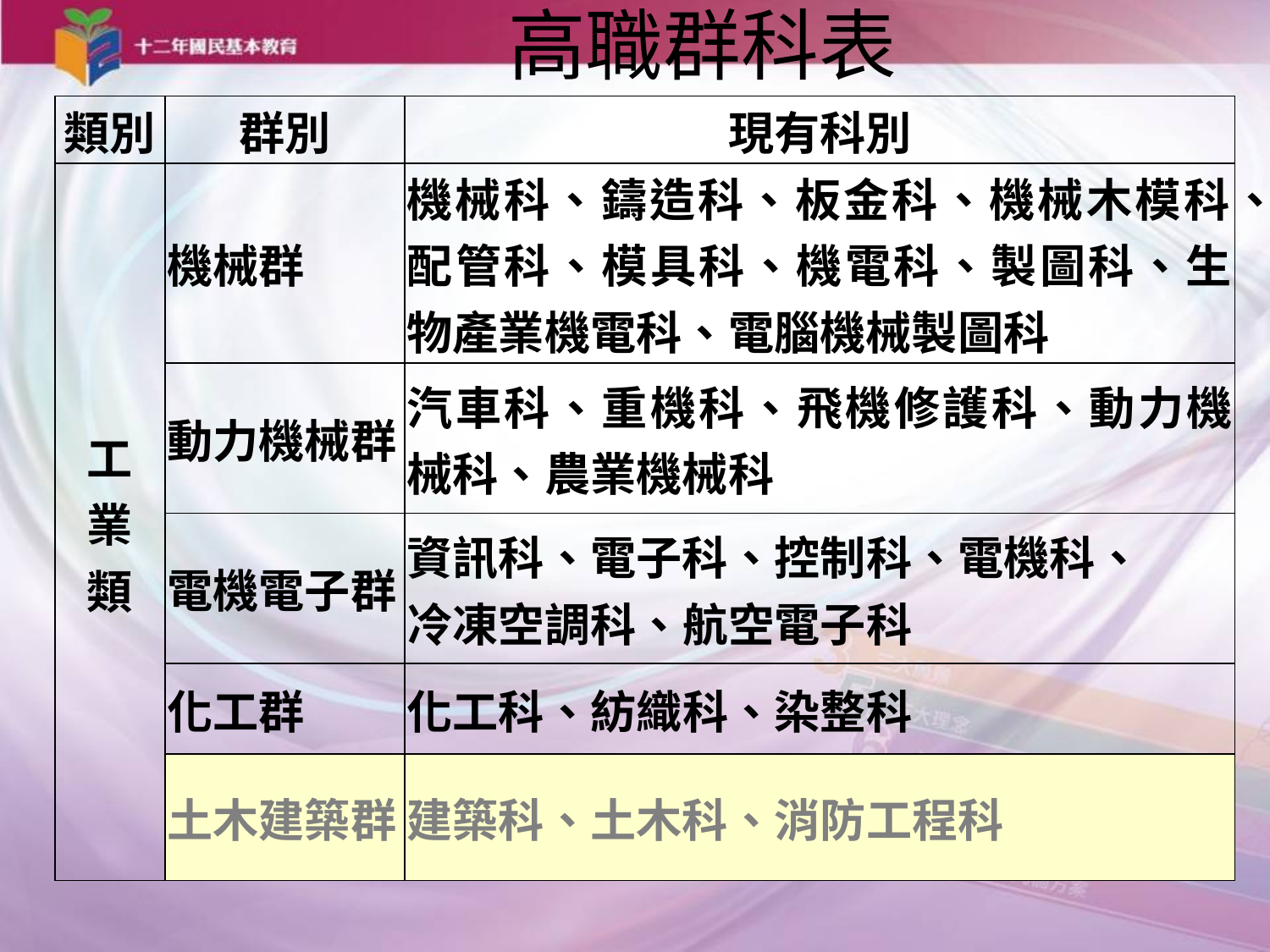

# 高職群科表
| 類別 | 群別 | 現有科別 |
| --- | --- | --- |
| 工 業 類 | 機械群 | 機械科、鑄造科、板金科、機械木模科、配管科、模具科、機電科、製圖科、生物產業機電科、電腦機械製圖科 |
|  | 動力機械群 | 汽車科、重機科、飛機修護科、動力機械科、農業機械科 |
|  | 電機電子群 | 資訊科、電子科、控制科、電機科、 冷凍空調科、航空電子科 |
|  | 化工群 | 化工科、紡織科、染整科 |
|  | 土木建築群 | 建築科、土木科、消防工程科 |